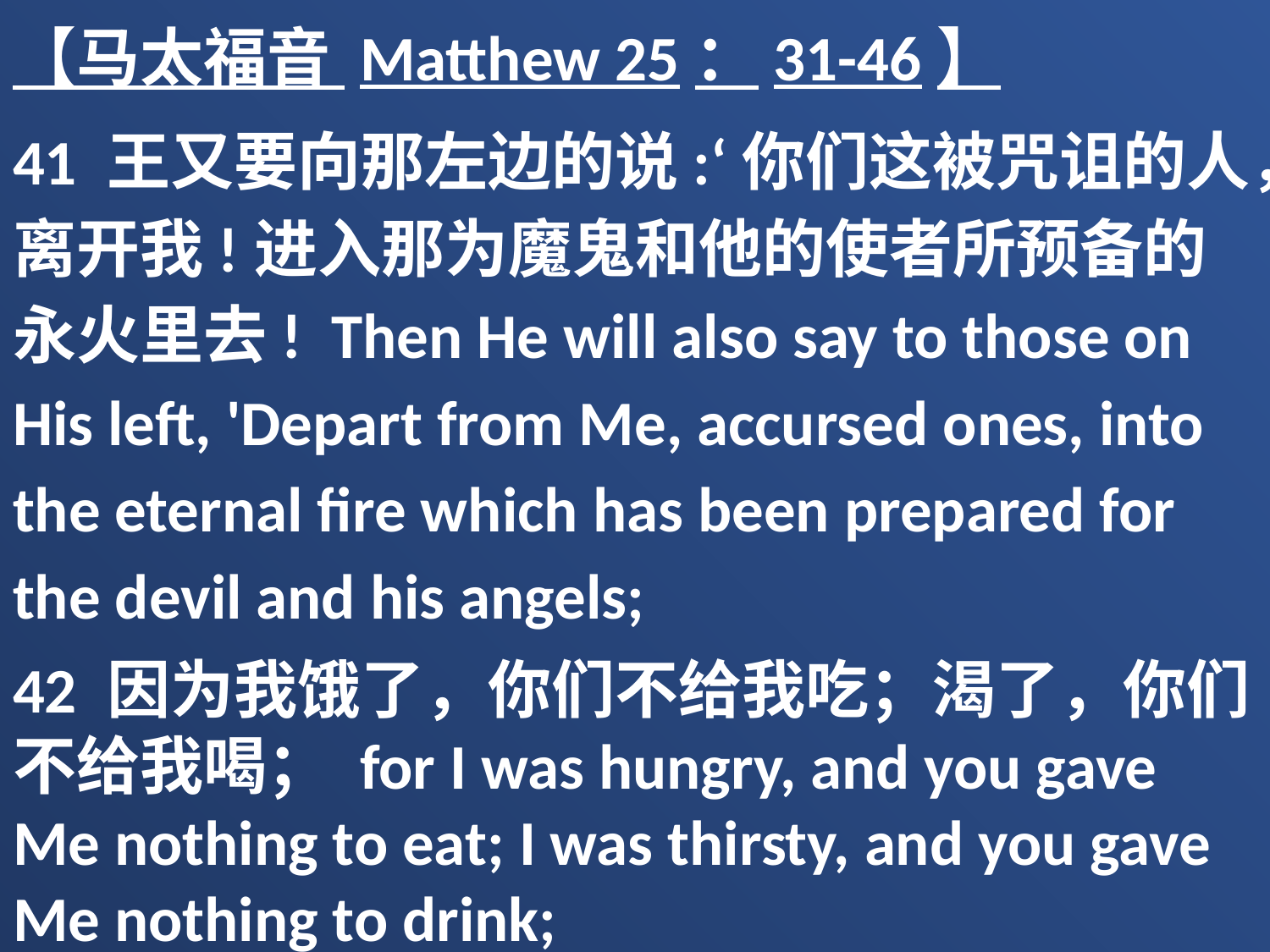

【马太福音 Matthew 25：31-46】
41 王又要向那左边的说:‘你们这被咒诅的人，离开我!进入那为魔鬼和他的使者所预备的永火里去!  Then He will also say to those on His left, 'Depart from Me, accursed ones, into the eternal fire which has been prepared for the devil and his angels;
42 因为我饿了，你们不给我吃；渴了，你们不给我喝； for I was hungry, and you gave Me nothing to eat; I was thirsty, and you gave Me nothing to drink;